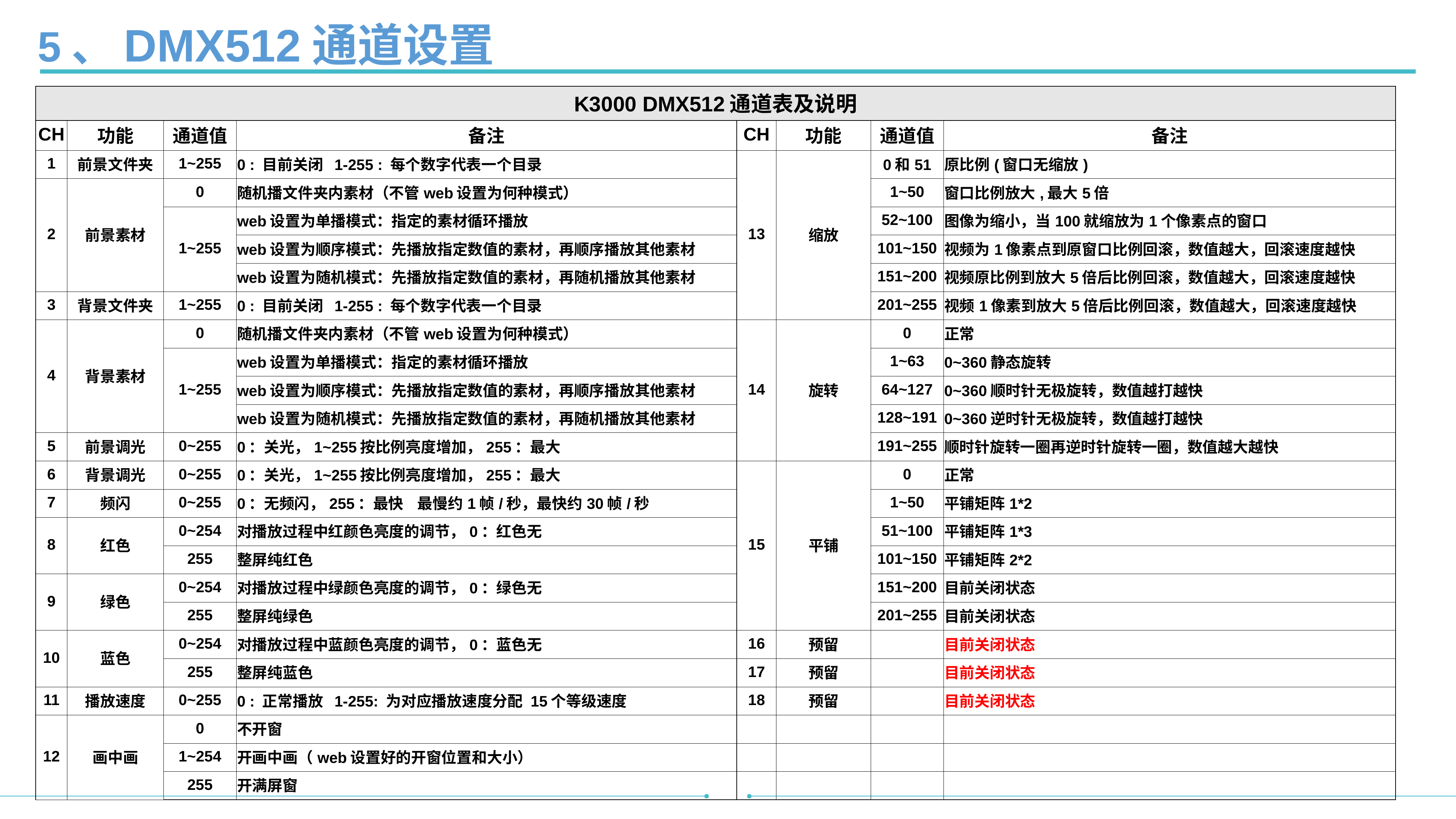

5、DMX512通道设置

| K3000 DMX512通道表及说明 |  |  |  |  |  |  |  |
| --- | --- | --- | --- | --- | --- | --- | --- |
| CH | 功能 | 通道值 | 备注 | CH | 功能 | 通道值 | 备注 |
| 1 | 前景文件夹 | 1~255 | 0 : 目前关闭 1-255 : 每个数字代表一个目录 | 13 | 缩放 | 0和51 | 原比例(窗口无缩放) |
| 2 | 前景素材 | 0 | 随机播文件夹内素材（不管web设置为何种模式） |  |  | 1~50 | 窗口比例放大,最大5倍 |
|  |  | 1~255 | web设置为单播模式：指定的素材循环播放 |  |  | 52~100 | 图像为缩小，当100就缩放为1个像素点的窗口 |
|  |  |  | web设置为顺序模式：先播放指定数值的素材，再顺序播放其他素材 |  |  | 101~150 | 视频为1像素点到原窗口比例回滚，数值越大，回滚速度越快 |
|  |  |  | web设置为随机模式：先播放指定数值的素材，再随机播放其他素材 |  |  | 151~200 | 视频原比例到放大5倍后比例回滚，数值越大，回滚速度越快 |
| 3 | 背景文件夹 | 1~255 | 0 : 目前关闭 1-255 : 每个数字代表一个目录 |  |  | 201~255 | 视频1像素到放大5倍后比例回滚，数值越大，回滚速度越快 |
| 4 | 背景素材 | 0 | 随机播文件夹内素材（不管web设置为何种模式） | 14 | 旋转 | 0 | 正常 |
|  |  | 1~255 | web设置为单播模式：指定的素材循环播放 |  |  | 1~63 | 0~360静态旋转 |
|  |  |  | web设置为顺序模式：先播放指定数值的素材，再顺序播放其他素材 |  |  | 64~127 | 0~360顺时针无极旋转，数值越打越快 |
|  |  |  | web设置为随机模式：先播放指定数值的素材，再随机播放其他素材 |  |  | 128~191 | 0~360逆时针无极旋转，数值越打越快 |
| 5 | 前景调光 | 0~255 | 0：关光，1~255按比例亮度增加，255：最大 |  |  | 191~255 | 顺时针旋转一圈再逆时针旋转一圈，数值越大越快 |
| 6 | 背景调光 | 0~255 | 0：关光，1~255按比例亮度增加，255：最大 | 15 | 平铺 | 0 | 正常 |
| 7 | 频闪 | 0~255 | 0：无频闪，255：最快 最慢约1帧/秒，最快约30帧/秒 |  |  | 1~50 | 平铺矩阵1\*2 |
| 8 | 红色 | 0~254 | 对播放过程中红颜色亮度的调节，0：红色无 |  |  | 51~100 | 平铺矩阵1\*3 |
|  |  | 255 | 整屏纯红色 |  |  | 101~150 | 平铺矩阵2\*2 |
| 9 | 绿色 | 0~254 | 对播放过程中绿颜色亮度的调节，0：绿色无 |  |  | 151~200 | 目前关闭状态 |
|  |  | 255 | 整屏纯绿色 |  |  | 201~255 | 目前关闭状态 |
| 10 | 蓝色 | 0~254 | 对播放过程中蓝颜色亮度的调节，0：蓝色无 | 16 | 预留 |  | 目前关闭状态 |
|  |  | 255 | 整屏纯蓝色 | 17 | 预留 |  | 目前关闭状态 |
| 11 | 播放速度 | 0~255 | 0 : 正常播放 1-255: 为对应播放速度分配 15个等级速度 | 18 | 预留 |  | 目前关闭状态 |
| 12 | 画中画 | 0 | 不开窗 |  |  |  |  |
|  |  | 1~254 | 开画中画（web设置好的开窗位置和大小） |  |  |  |  |
|  |  | 255 | 开满屏窗 |  |  |  |  |
12